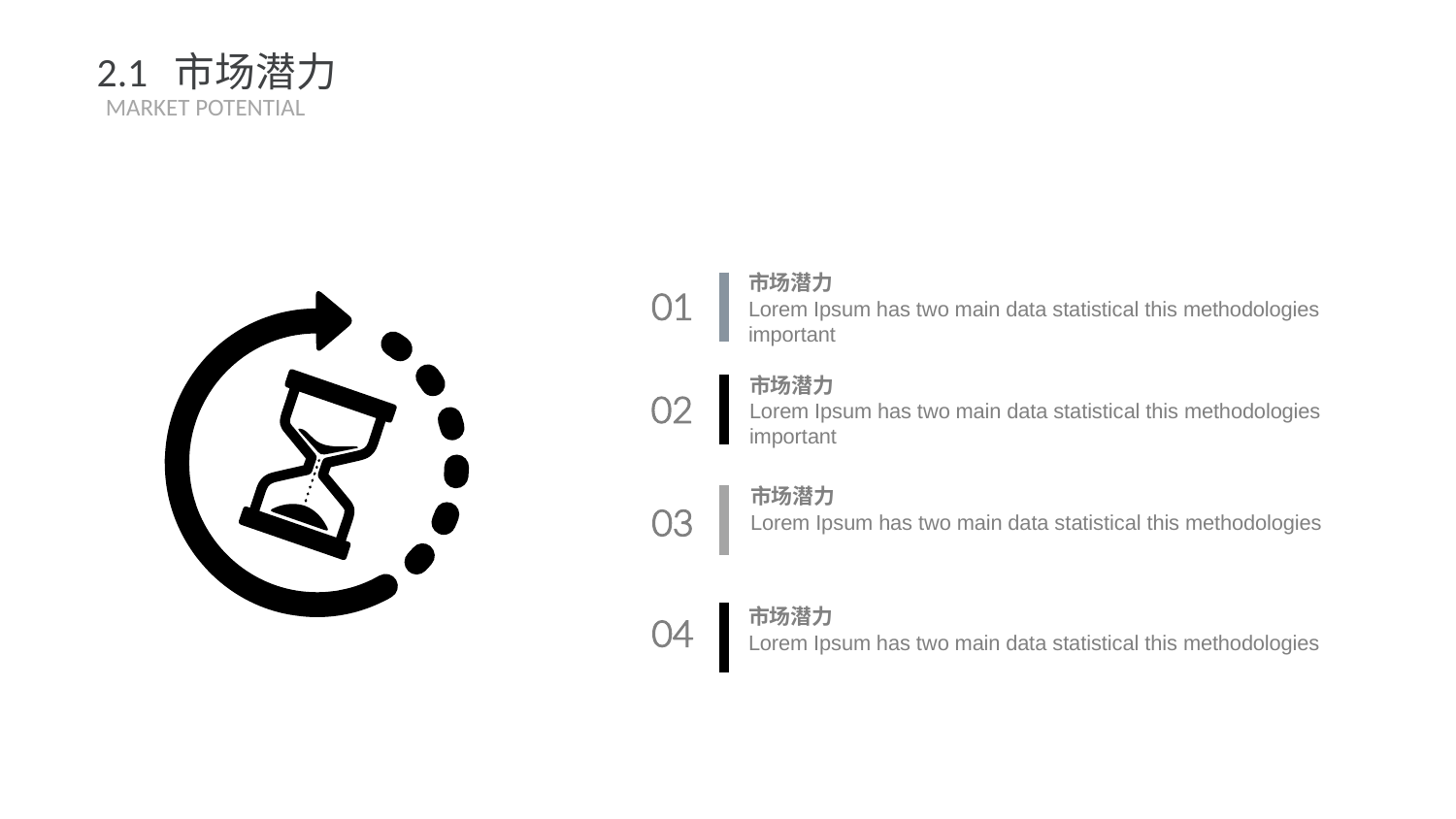

2.1 市场潜力
MARKET POTENTIAL
市场潜力
Lorem Ipsum has two main data statistical this methodologies important
01

市场潜力
Lorem Ipsum has two main data statistical this methodologies important
02
市场潜力
Lorem Ipsum has two main data statistical this methodologies
03
市场潜力
Lorem Ipsum has two main data statistical this methodologies
04